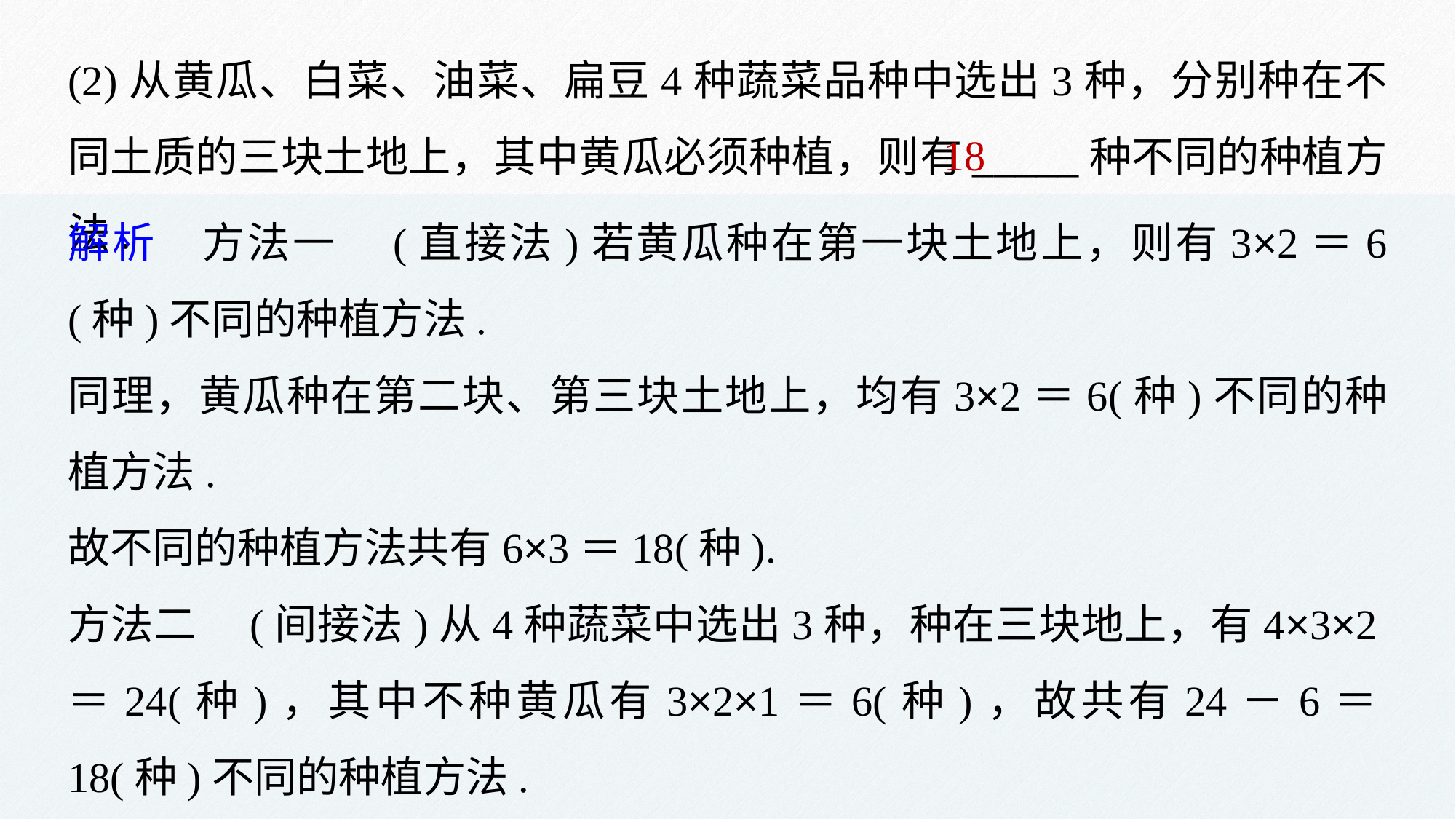

(2)从黄瓜、白菜、油菜、扁豆4种蔬菜品种中选出3种，分别种在不同土质的三块土地上，其中黄瓜必须种植，则有_____种不同的种植方法.
18
解析　方法一　(直接法)若黄瓜种在第一块土地上，则有3×2＝6(种)不同的种植方法.
同理，黄瓜种在第二块、第三块土地上，均有3×2＝6(种)不同的种植方法.
故不同的种植方法共有6×3＝18(种).
方法二　(间接法)从4种蔬菜中选出3种，种在三块地上，有4×3×2＝24(种)，其中不种黄瓜有3×2×1＝6(种)，故共有24－6＝18(种)不同的种植方法.